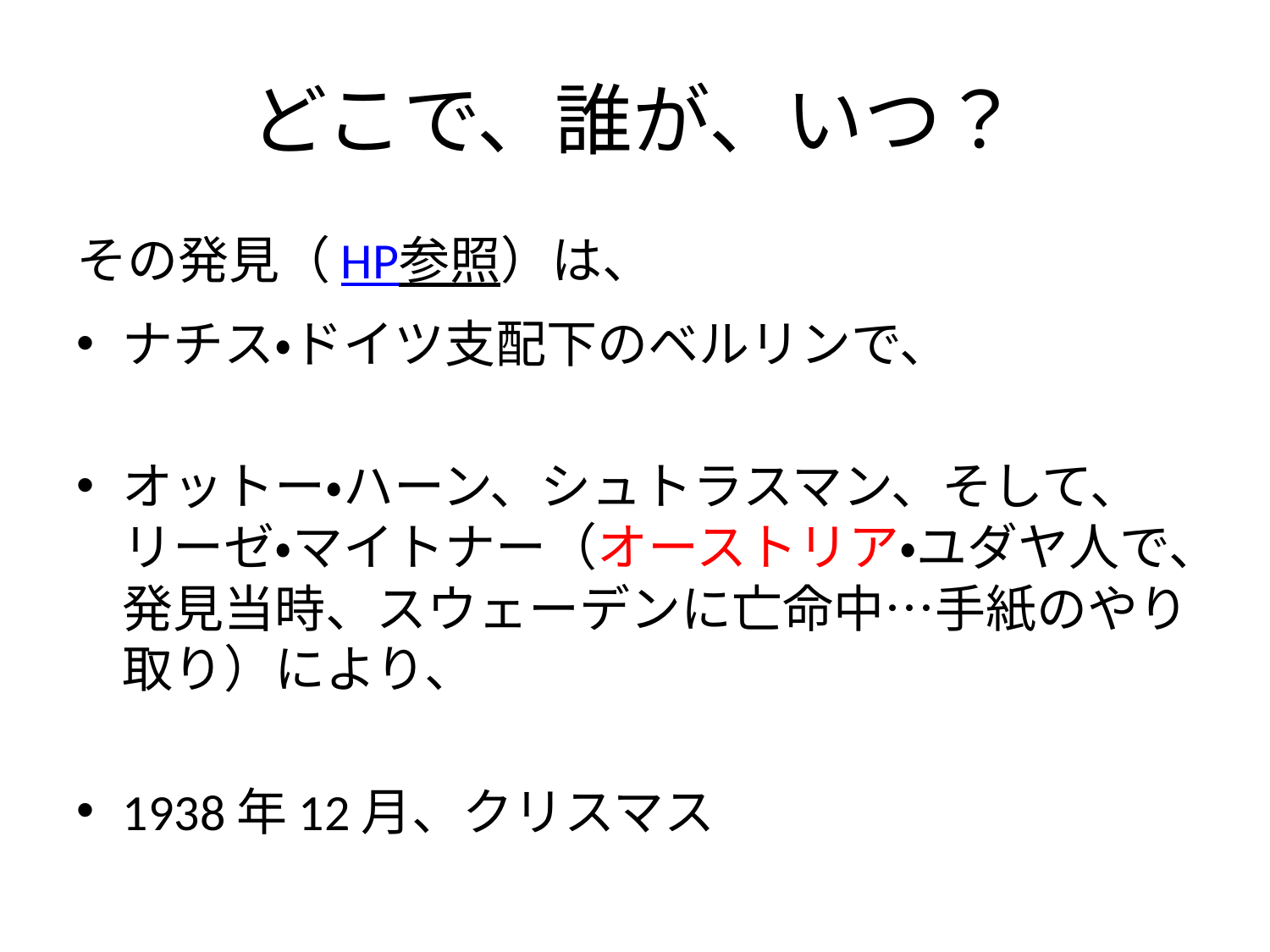

# どこで、誰が、いつ？
その発見（HP参照）は、
ナチス・ドイツ支配下のベルリンで、

オットー・ハーン、シュトラスマン、そして、リーゼ・マイトナー（オーストリア・ユダヤ人で、発見当時、スウェーデンに亡命中…手紙のやり取り）により、

1938年12月、クリスマス